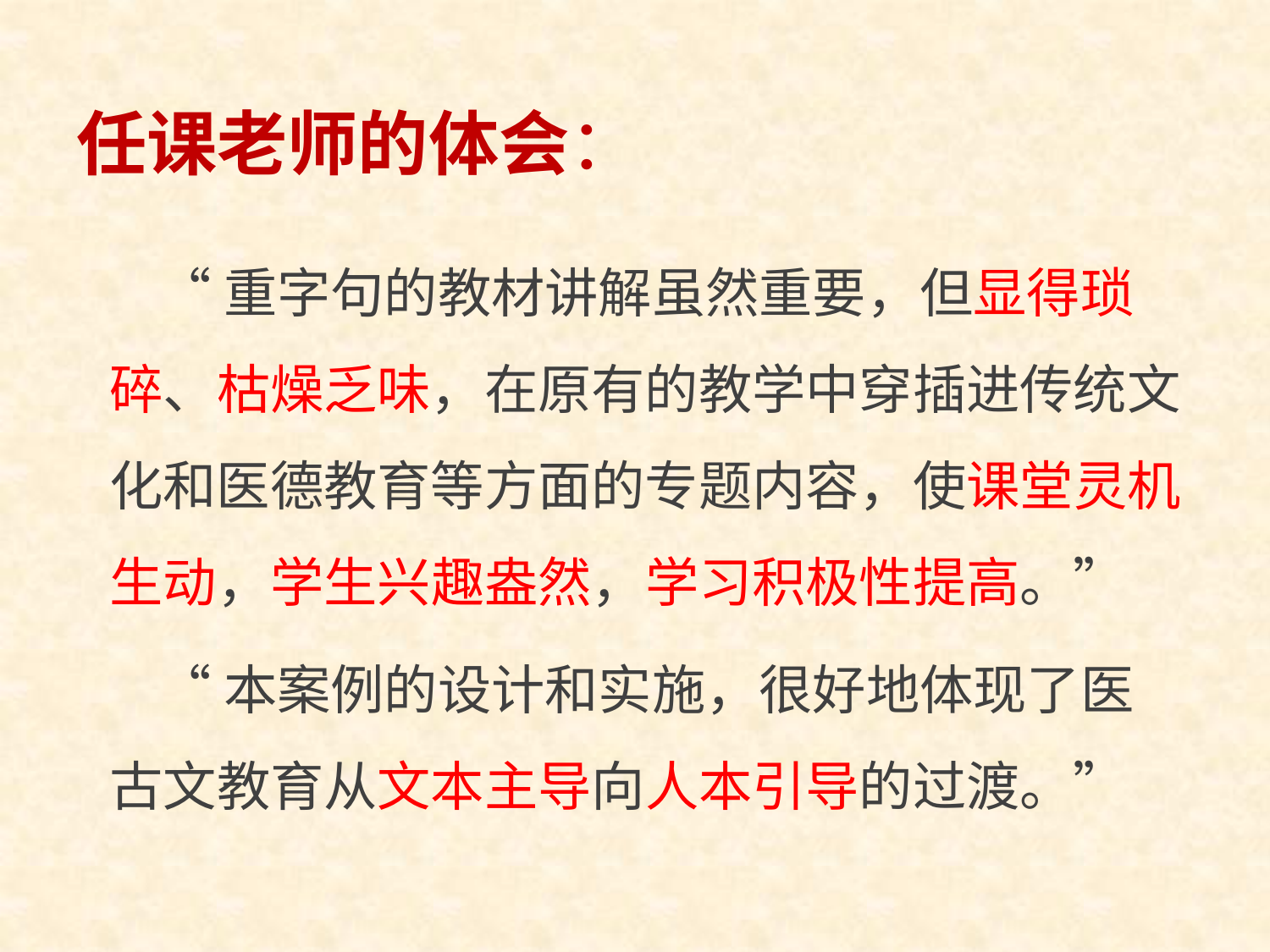

# 任课老师的体会：
    “重字句的教材讲解虽然重要，但显得琐碎、枯燥乏味，在原有的教学中穿插进传统文化和医德教育等方面的专题内容，使课堂灵机生动，学生兴趣盎然，学习积极性提高。”
    “本案例的设计和实施，很好地体现了医古文教育从文本主导向人本引导的过渡。”

34